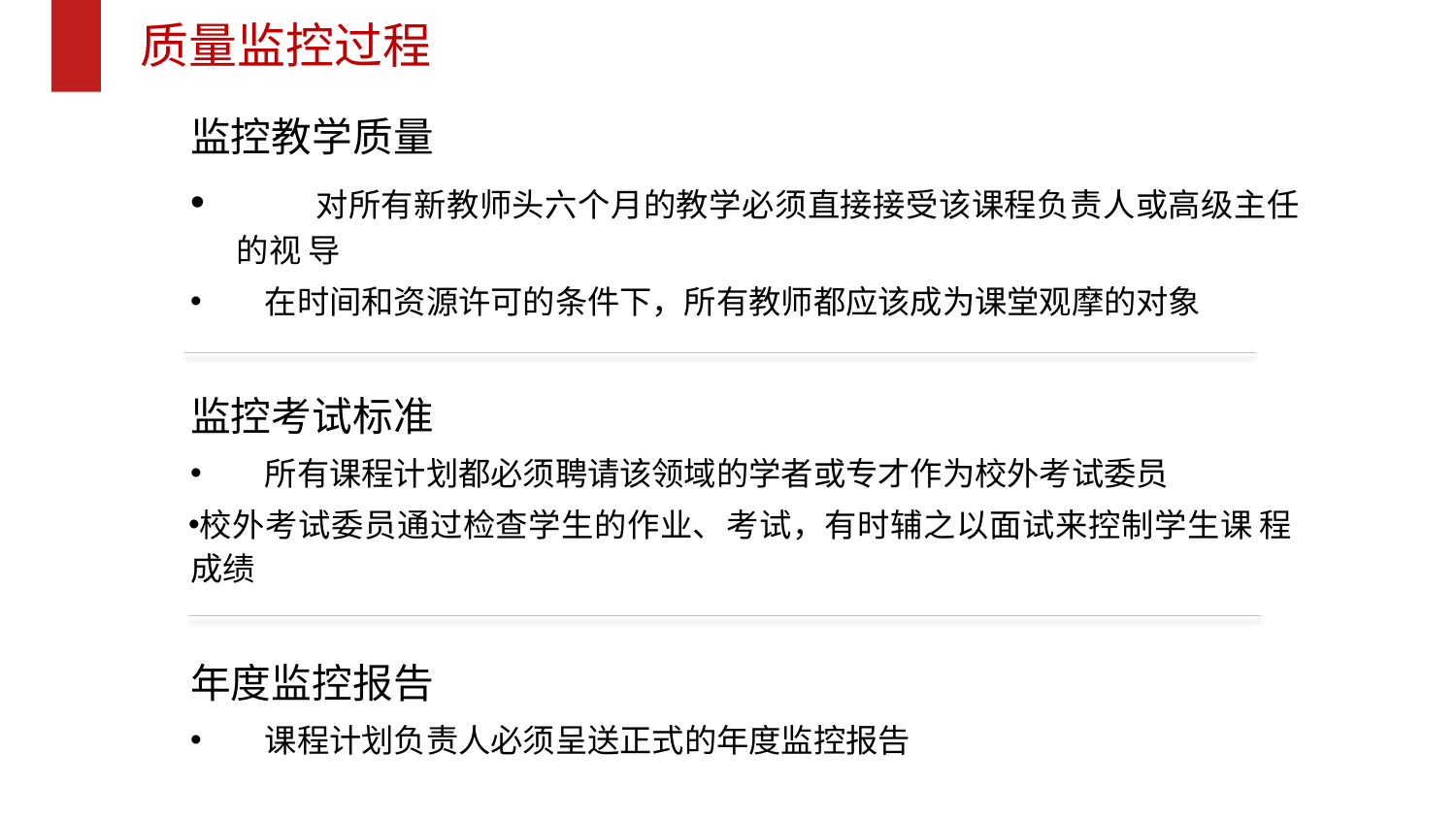

# 质量监控过程
监控教学质量
	对所有新教师头六个月的教学必须直接接受该课程负责人或高级主任的视 导
在时间和资源许可的条件下，所有教师都应该成为课堂观摩的对象

监控考试标准
所有课程计划都必须聘请该领域的学者或专才作为校外考试委员
校外考试委员通过检查学生的作业、考试，有时辅之以面试来控制学生课 程成绩

年度监控报告
课程计划负责人必须呈送正式的年度监控报告